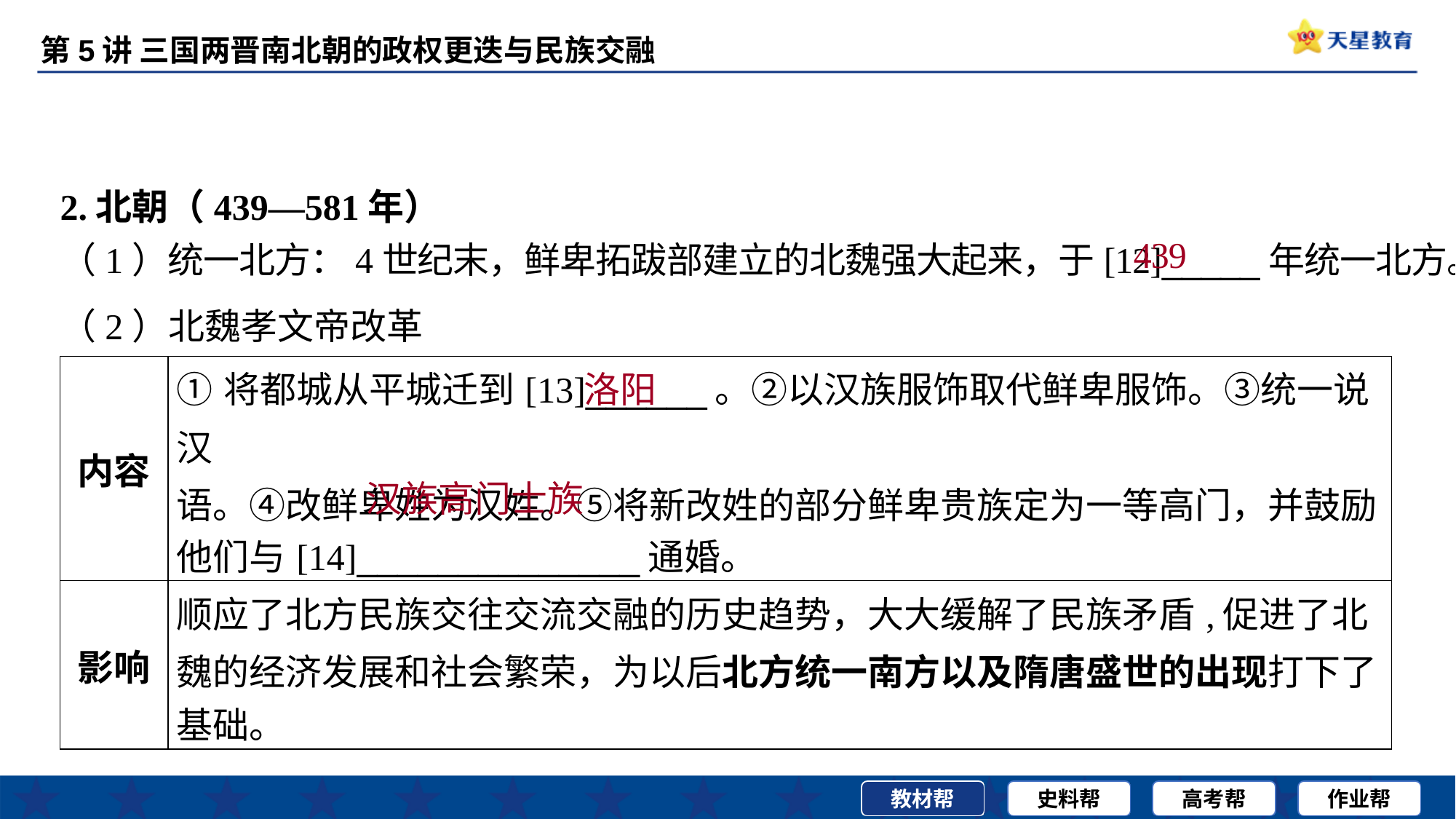

2.北朝（439—581年）
439
（1）统一北方：4世纪末，鲜卑拓跋部建立的北魏强大起来，于[12]_____年统一北方。
（2）北魏孝文帝改革
洛阳
| 内容 | ①将都城从平城迁到[13]\_\_\_\_\_\_。②以汉族服饰取代鲜卑服饰。③统一说汉 语。④改鲜卑姓为汉姓。⑤将新改姓的部分鲜卑贵族定为一等高门，并鼓励 他们与[14]\_\_\_\_\_\_\_\_\_\_\_\_\_\_通婚。 |
| --- | --- |
| 影响 | 顺应了北方民族交往交流交融的历史趋势，大大缓解了民族矛盾,促进了北 魏的经济发展和社会繁荣，为以后北方统一南方以及隋唐盛世的出现打下了 基础。 |
汉族高门士族